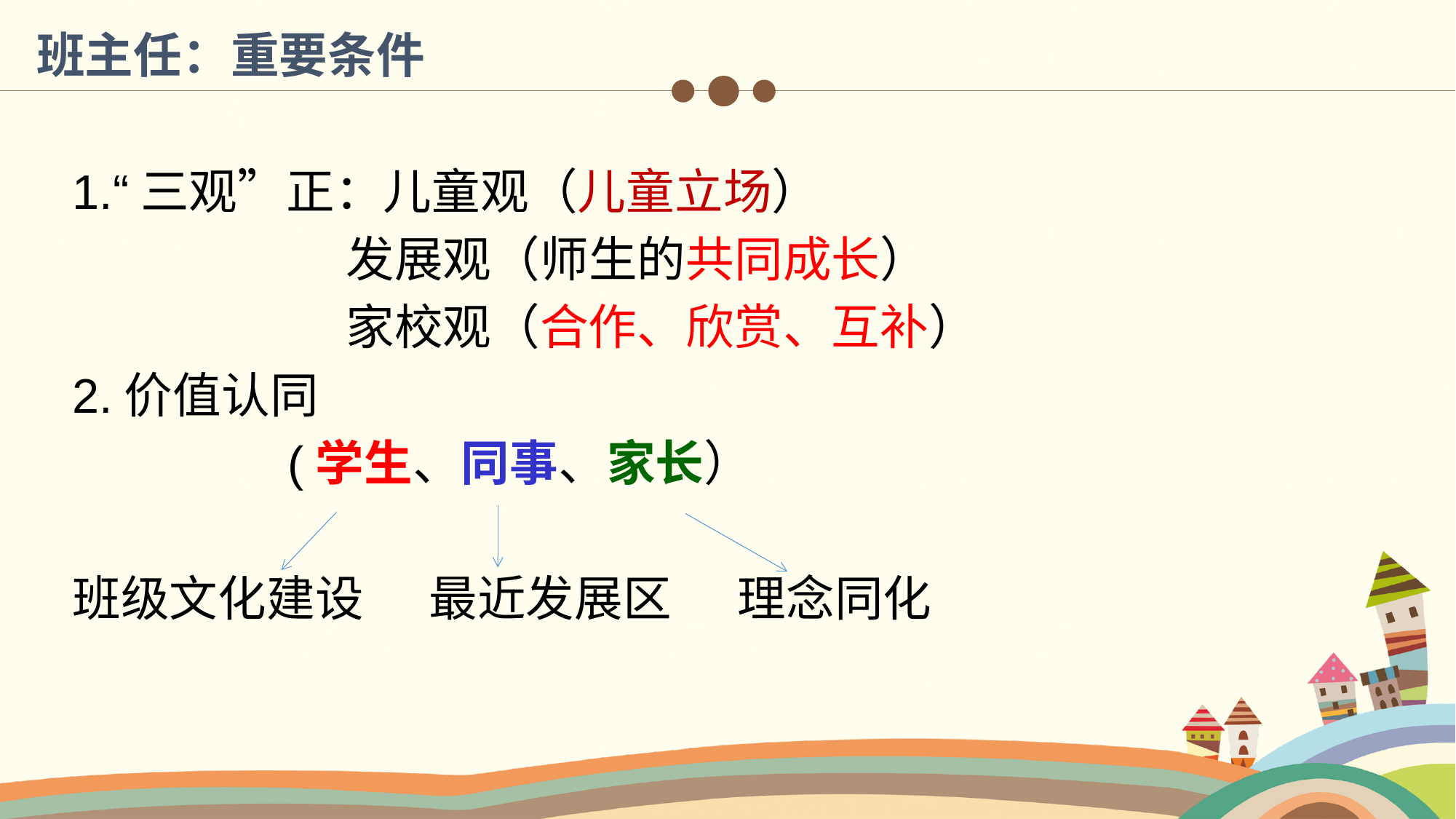

班主任：重要条件
1.“三观”正：儿童观（儿童立场）
                        发展观（师生的共同成长）
                        家校观（合作、欣赏、互补）
2.价值认同
                (学生、同事、家长）

班级文化建设      最近发展区      理念同化